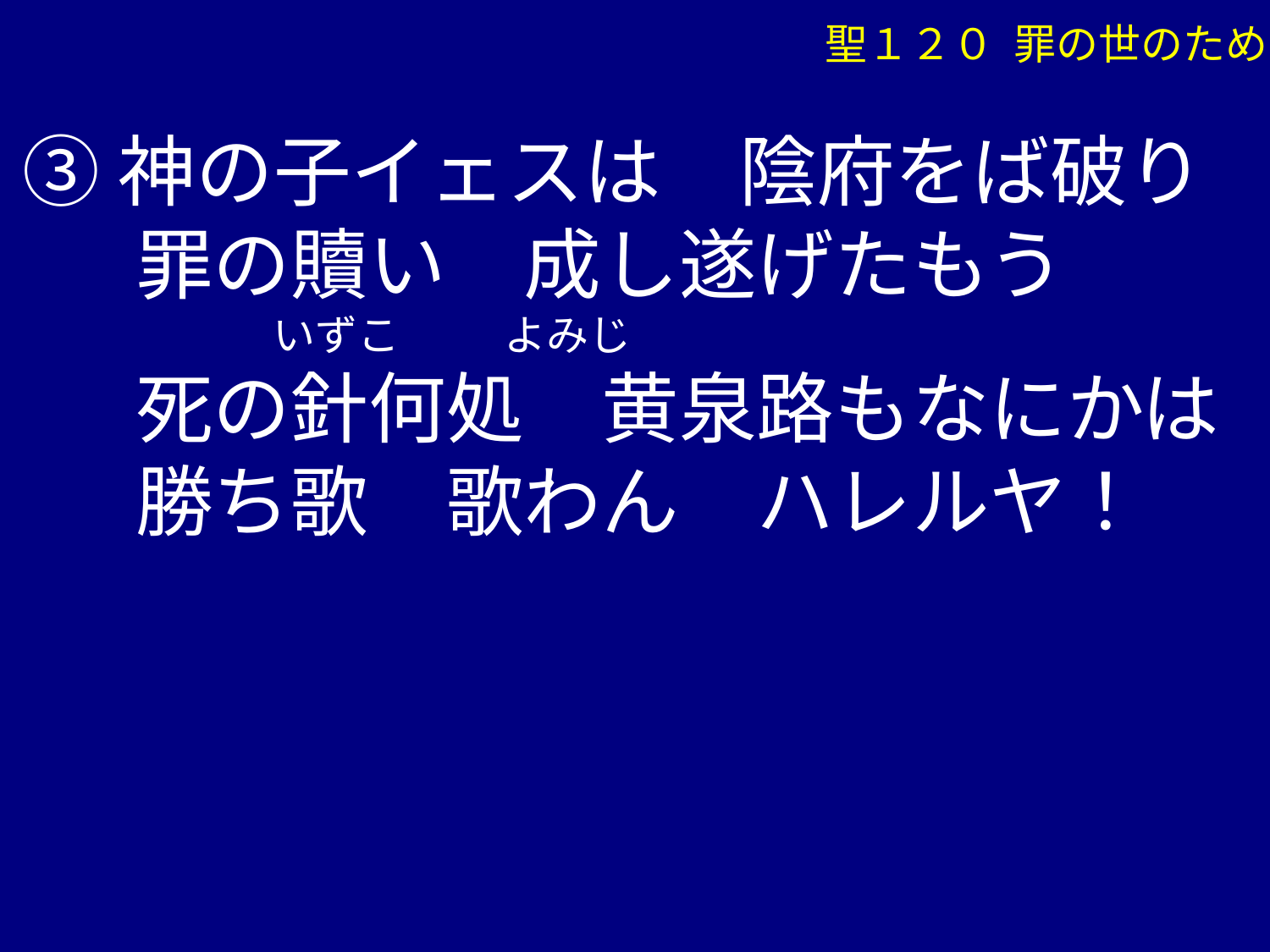

聖１２０  罪の世のため
➂神の子イェスは　陰府をば破り
 　罪の贖い　成し遂げたもう
　                      いずこ           よみじ
 　死の針何処　黄泉路もなにかは
 　勝ち歌　歌わん　ハレルヤ！